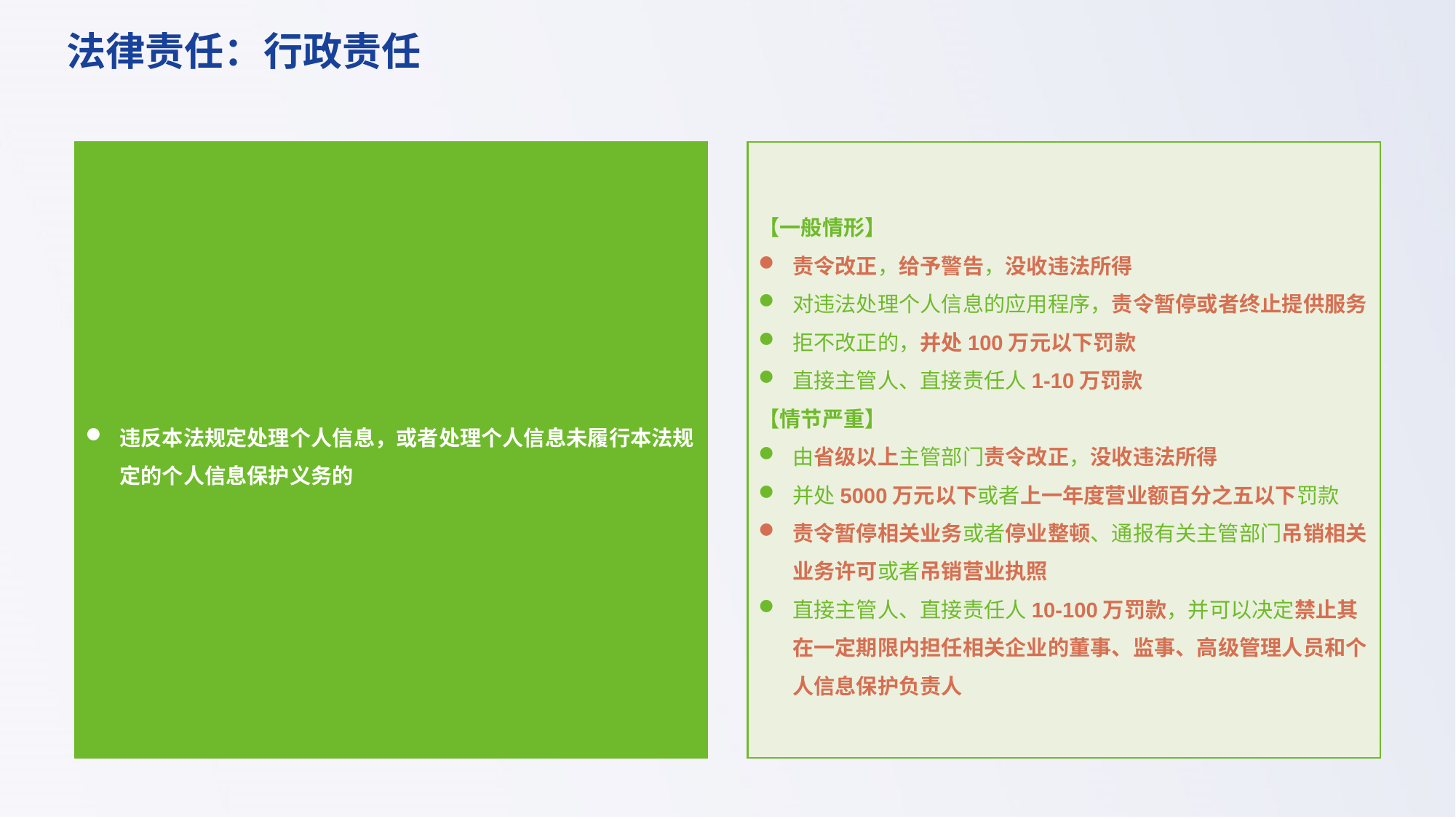

法律责任：行政责任
违反本法规定处理个人信息，或者处理个人信息未履行本法规定的个人信息保护义务的
【一般情形】
责令改正，给予警告，没收违法所得
对违法处理个人信息的应用程序，责令暂停或者终止提供服务
拒不改正的，并处100万元以下罚款
直接主管人、直接责任人1-10万罚款
【情节严重】
由省级以上主管部门责令改正，没收违法所得
并处5000万元以下或者上一年度营业额百分之五以下罚款
责令暂停相关业务或者停业整顿、通报有关主管部门吊销相关业务许可或者吊销营业执照
直接主管人、直接责任人10-100万罚款，并可以决定禁止其在一定期限内担任相关企业的董事、监事、高级管理人员和个人信息保护负责人